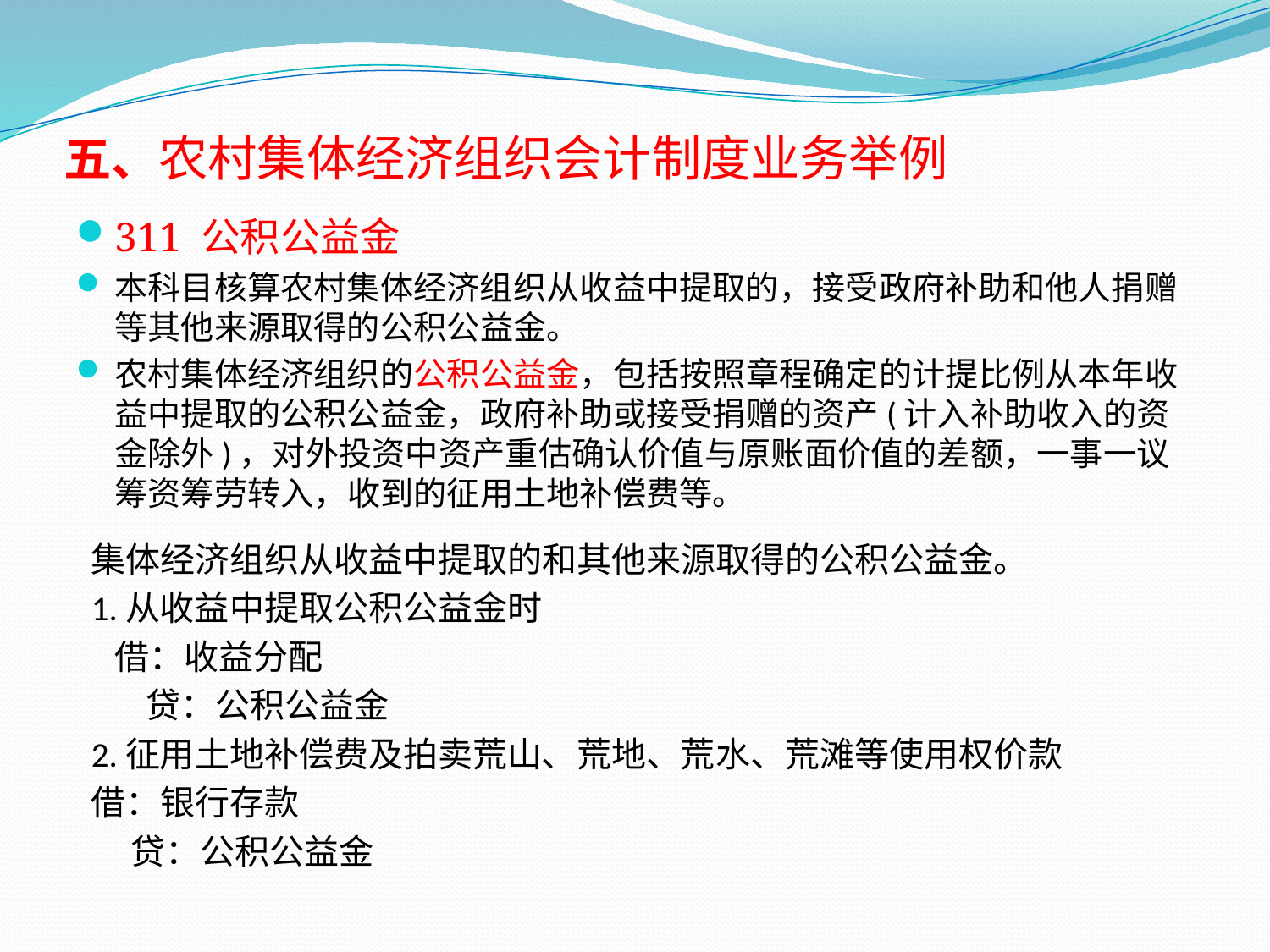

# 五、农村集体经济组织会计制度业务举例
311 公积公益金
本科目核算农村集体经济组织从收益中提取的，接受政府补助和他人捐赠等其他来源取得的公积公益金。
农村集体经济组织的公积公益金，包括按照章程确定的计提比例从本年收益中提取的公积公益金，政府补助或接受捐赠的资产(计入补助收入的资金除外)，对外投资中资产重估确认价值与原账面价值的差额，一事一议筹资筹劳转入，收到的征用土地补偿费等。
集体经济组织从收益中提取的和其他来源取得的公积公益金。
1.从收益中提取公积公益金时
  借：收益分配
      贷：公积公益金
2.征用土地补偿费及拍卖荒山、荒地、荒水、荒滩等使用权价款
借：银行存款
    贷：公积公益金